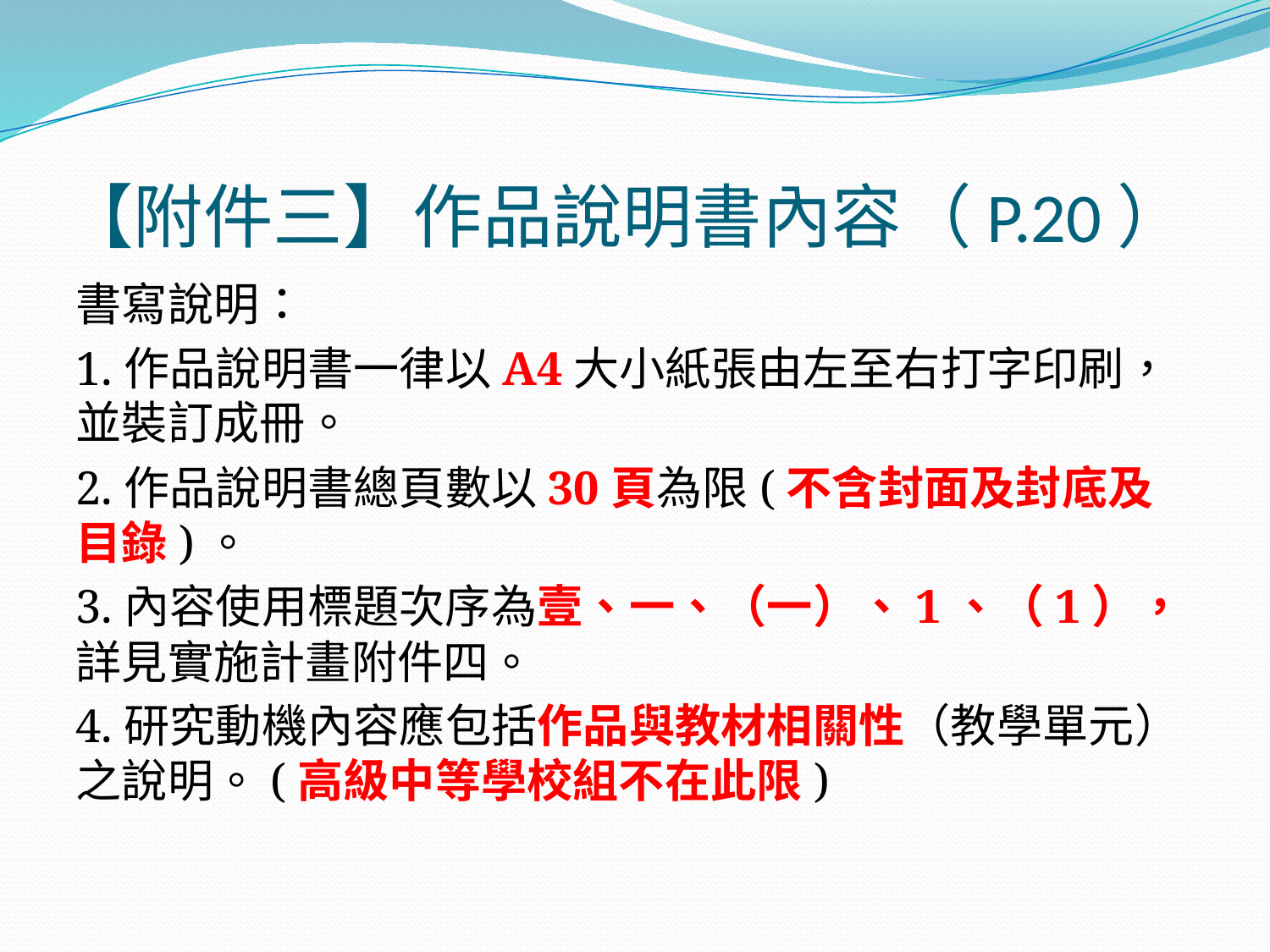

# 【附件三】作品說明書內容（P.20）
書寫說明：
1.作品說明書一律以A4大小紙張由左至右打字印刷，並裝訂成冊。
2.作品說明書總頁數以30頁為限(不含封面及封底及目錄)。
3.內容使用標題次序為壹、一、（一）、1、（1），詳見實施計畫附件四。
4.研究動機內容應包括作品與教材相關性（教學單元）之說明。(高級中等學校組不在此限)